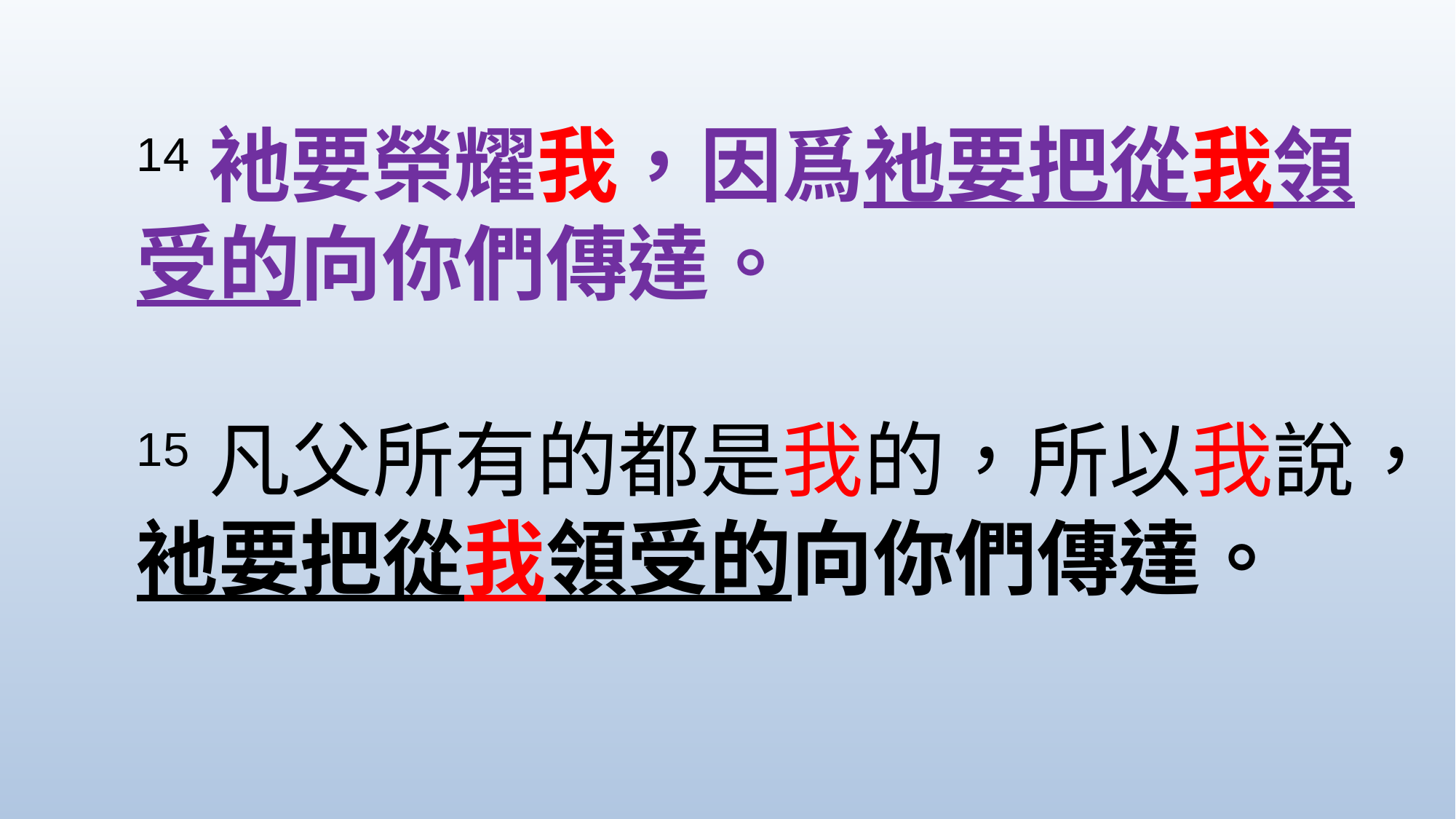

14衪要榮耀我，因爲衪要把從我領受的向你們傳達。

15凡父所有的都是我的，所以我說，衪要把從我領受的向你們傳達。